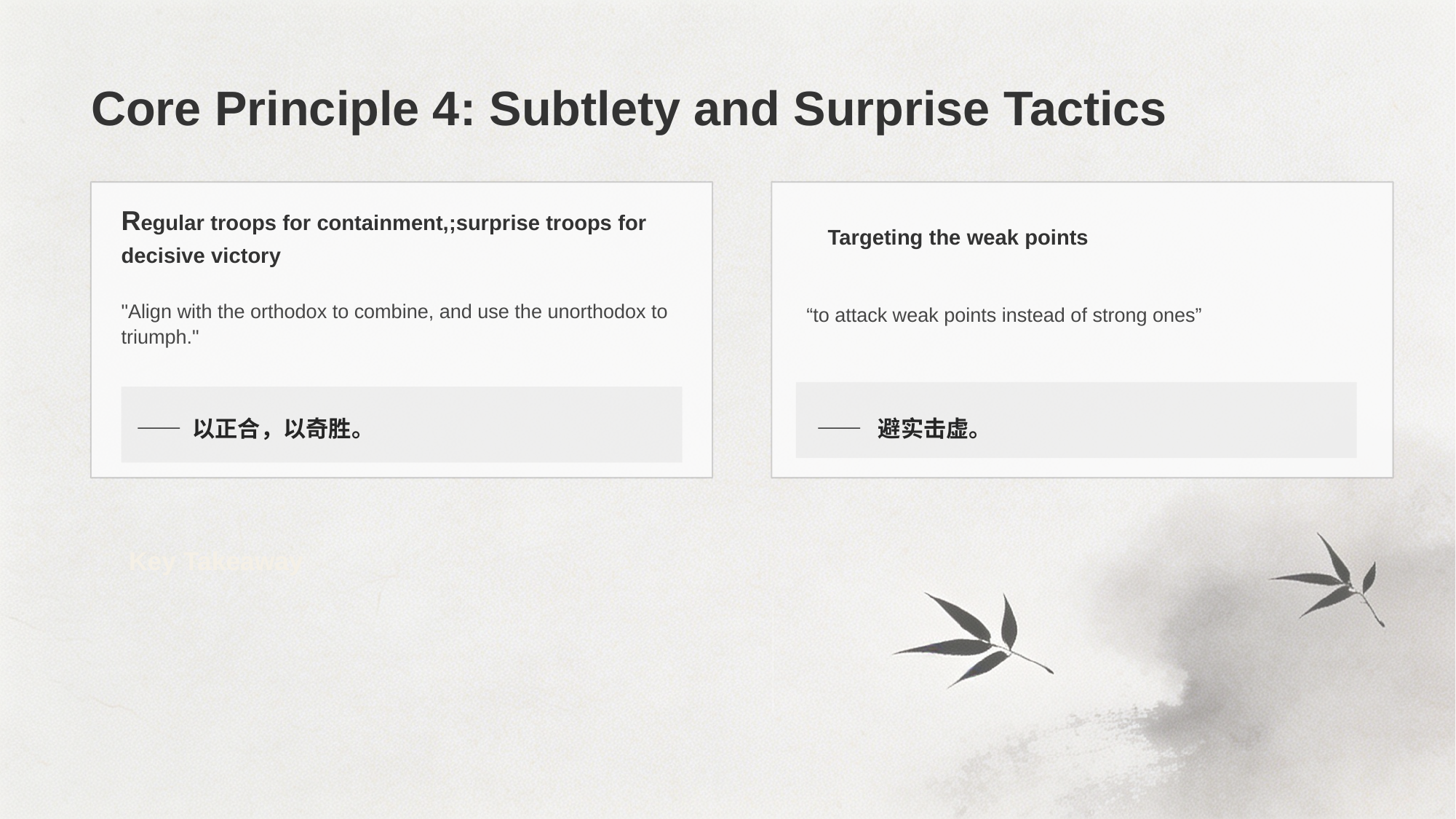

Core Principle 4: Subtlety and Surprise Tactics

Regular troops for containment,;surprise troops for decisive victory
Targeting the weak points
"Align with the orthodox to combine, and use the unorthodox to triumph."
“to attack weak points instead of strong ones”

—— 以正合，以奇胜。
——  避实击虚。
Key Takeaway